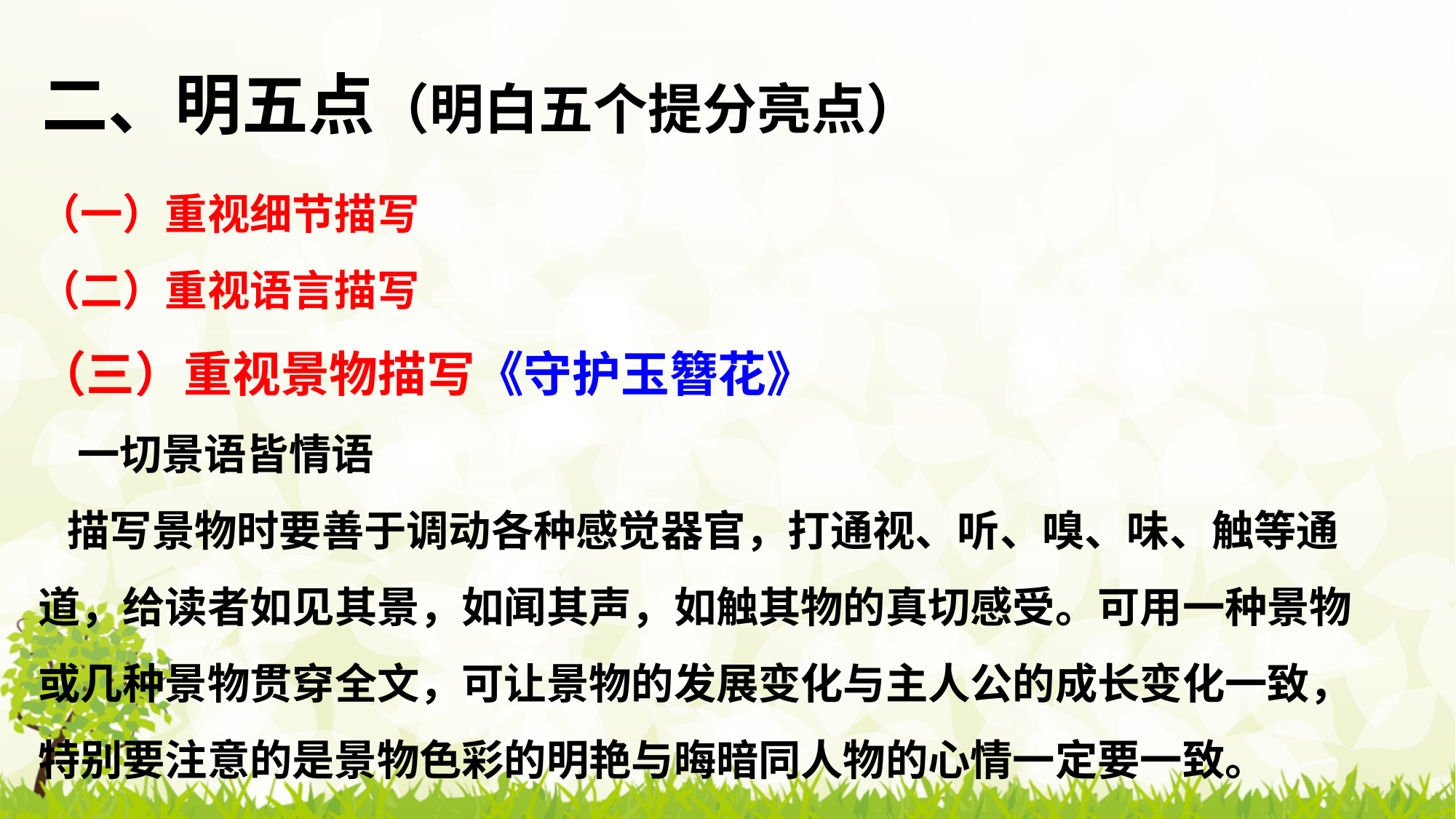

二、明五点（明白五个提分亮点）
（一）重视细节描写
（二）重视语言描写
（三）重视景物描写《守护玉簪花》
   一切景语皆情语
  描写景物时要善于调动各种感觉器官，打通视、听、嗅、味、触等通道，给读者如见其景，如闻其声，如触其物的真切感受。可用一种景物或几种景物贯穿全文，可让景物的发展变化与主人公的成长变化一致，特别要注意的是景物色彩的明艳与晦暗同人物的心情一定要一致。